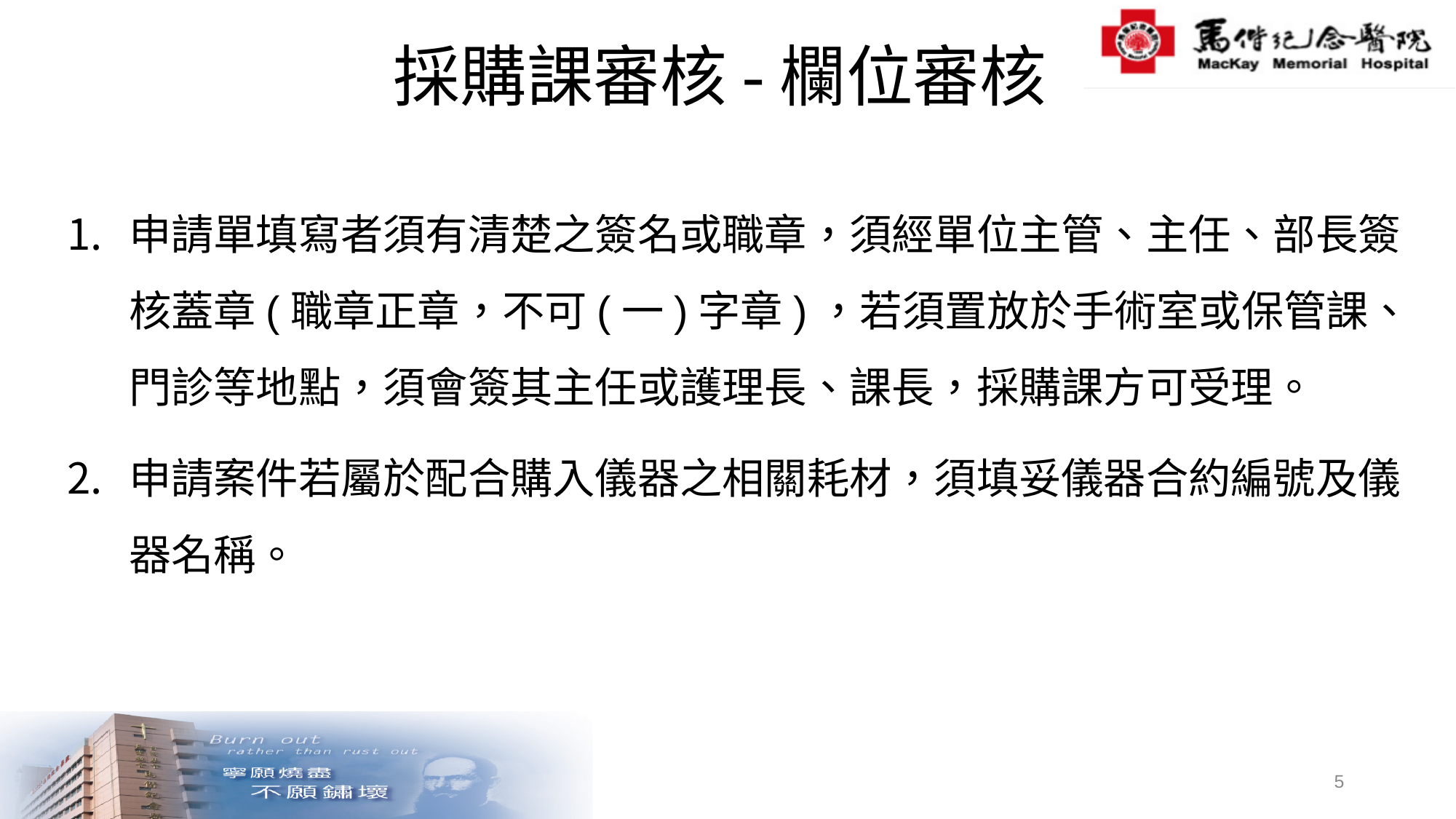

# 採購課審核-欄位審核
申請單填寫者須有清楚之簽名或職章，須經單位主管、主任、部長簽核蓋章(職章正章，不可(一)字章)，若須置放於手術室或保管課、門診等地點，須會簽其主任或護理長、課長，採購課方可受理。
申請案件若屬於配合購入儀器之相關耗材，須填妥儀器合約編號及儀器名稱。

5